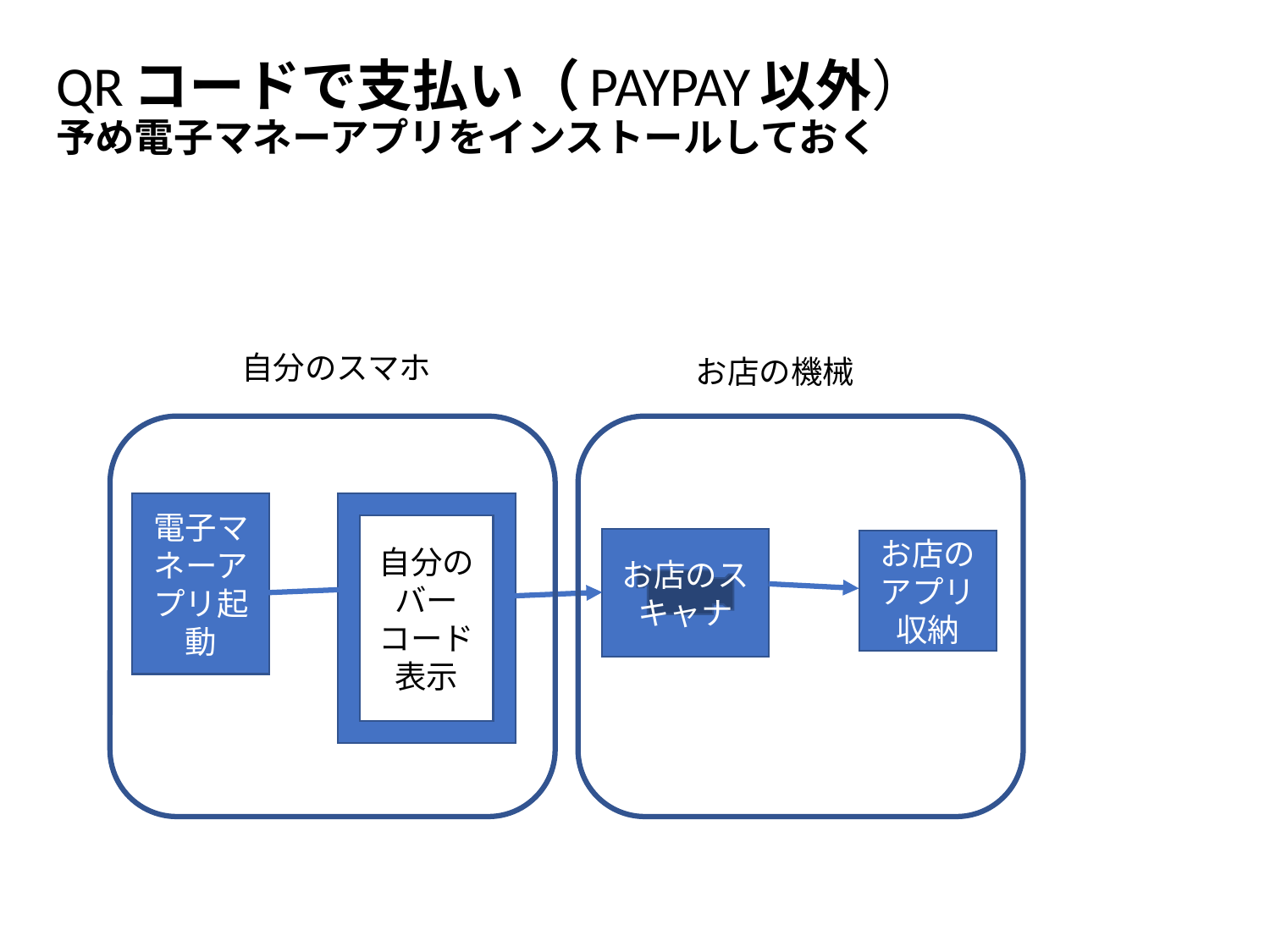

# QRコードで支払い（PAYPAY以外） 予め電子マネーアプリをインストールしておく

自分のスマホ
お店の機械

電子マネーアプリ起動
自分のバーコード
表示
お店のスキャナ
お店のアプリ
収納